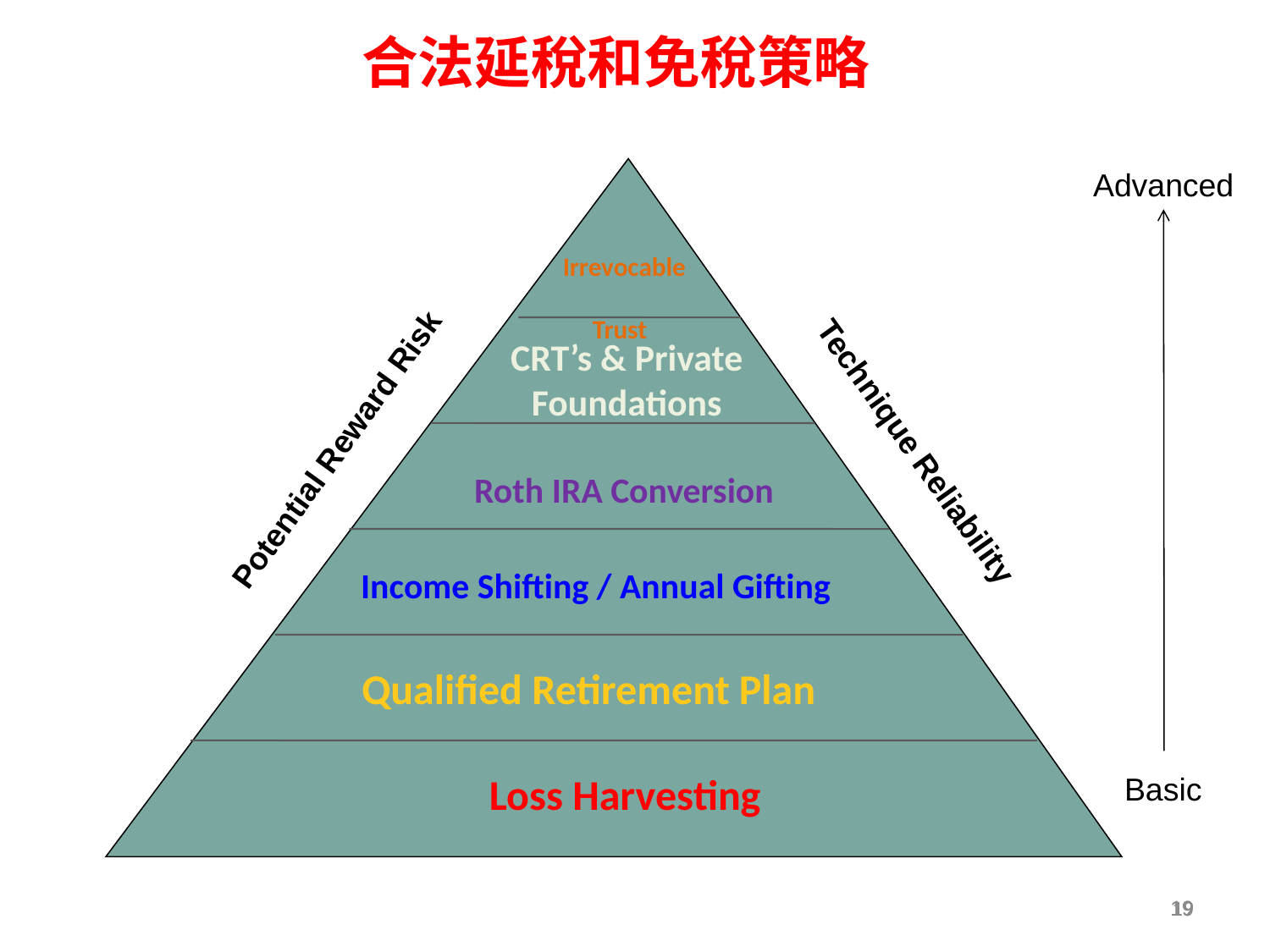

合法延稅和免稅策略

Advanced
Irrevocable
     Trust

CRT’s & Private Foundations

Potential Reward Risk
Technique Reliability
 Roth IRA Conversion

 Income Shifting / Annual Gifting

          Qualified Retirement Plan

Loss Harvesting
Basic
19
19
19